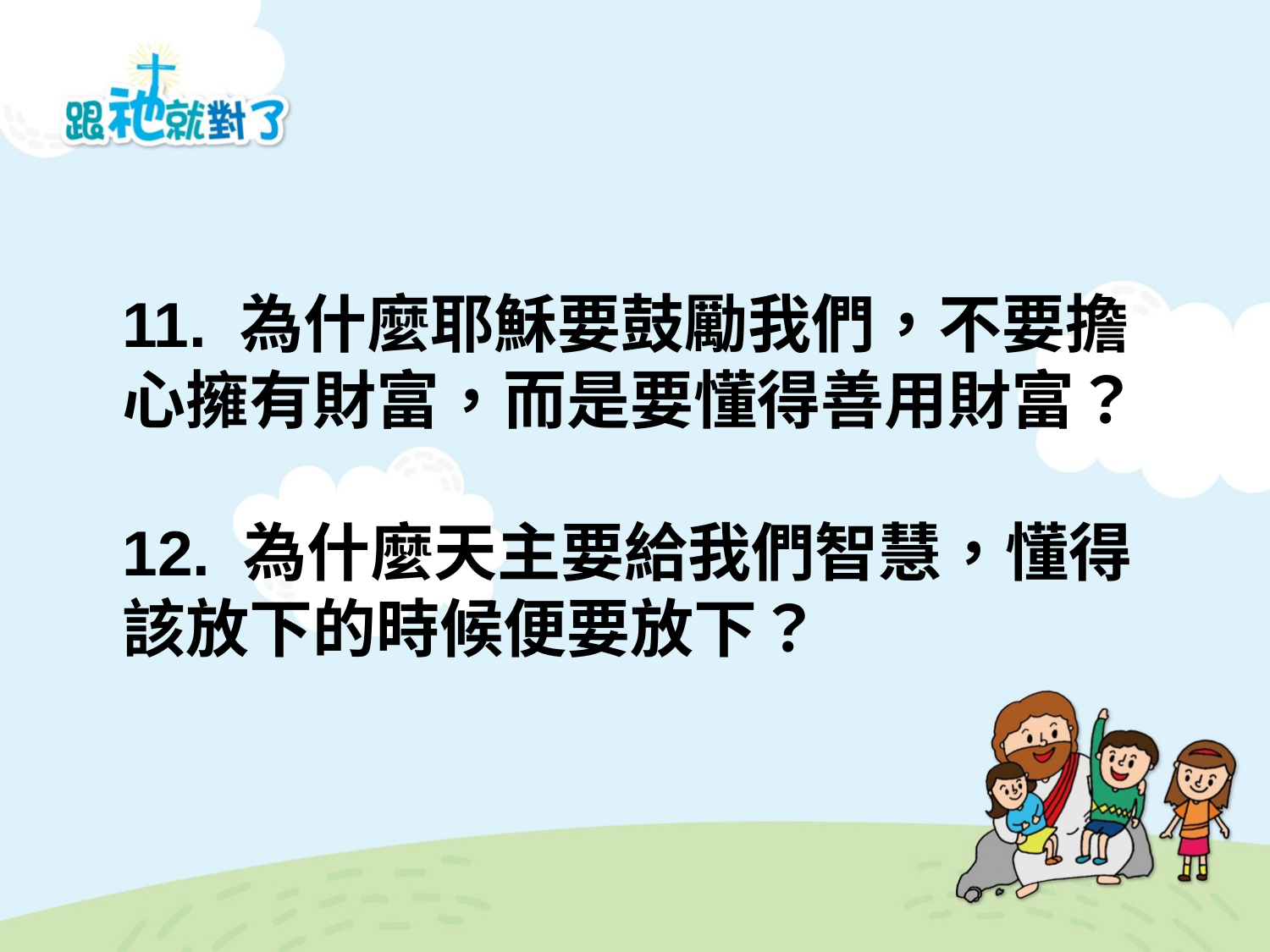

11. 為什麼耶穌要鼓勵我們，不要擔心擁有財富，而是要懂得善用財富？

12. 為什麼天主要給我們智慧，懂得該放下的時候便要放下？